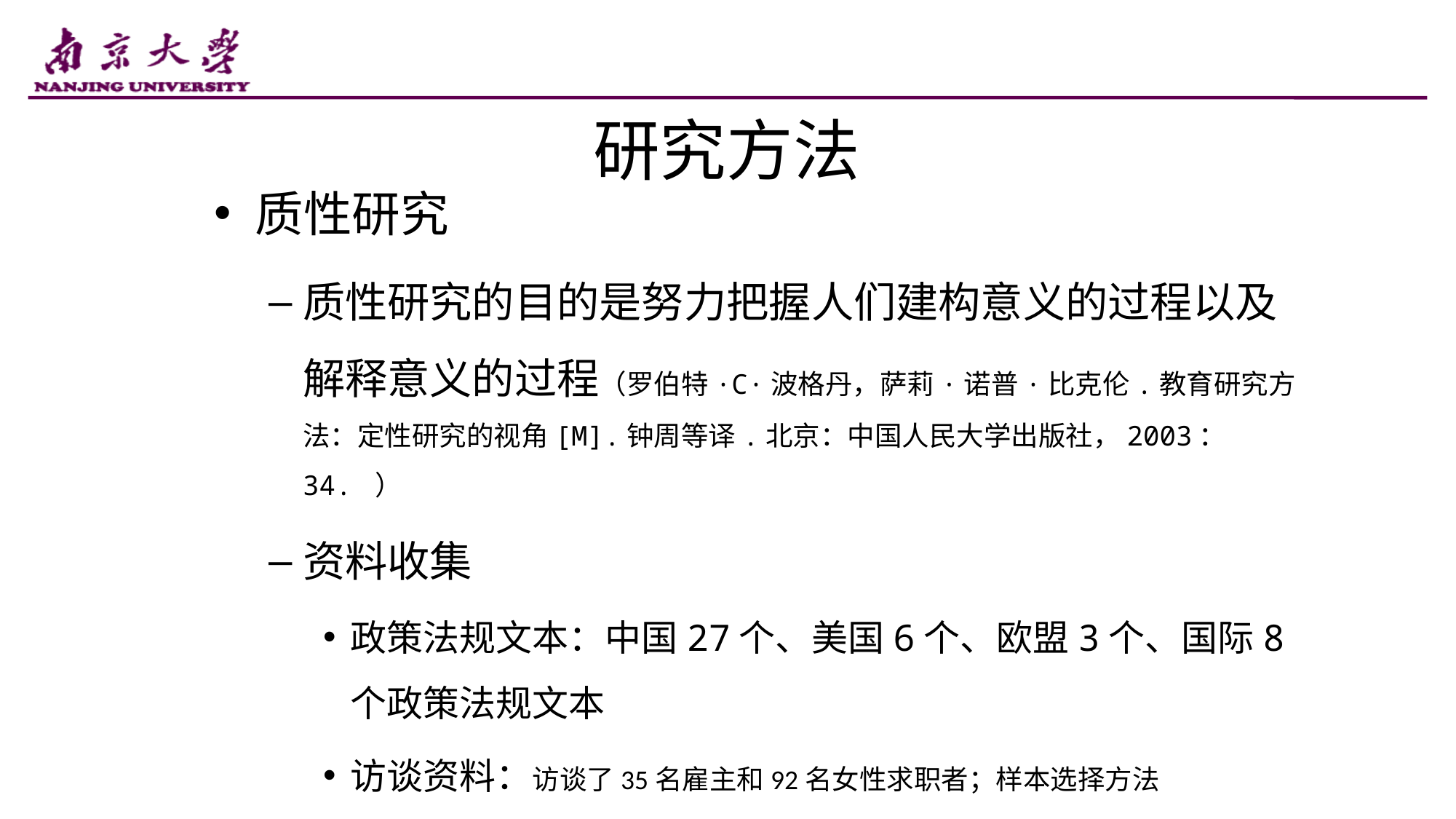

# 研究方法
质性研究
质性研究的目的是努力把握人们建构意义的过程以及解释意义的过程（罗伯特·C·波格丹，萨莉·诺普·比克伦.教育研究方法：定性研究的视角[M].钟周等译.北京：中国人民大学出版社，2003：34. ）
资料收集
政策法规文本：中国27个、美国6个、欧盟3个、国际8个政策法规文本
访谈资料：访谈了35名雇主和92名女性求职者；样本选择方法